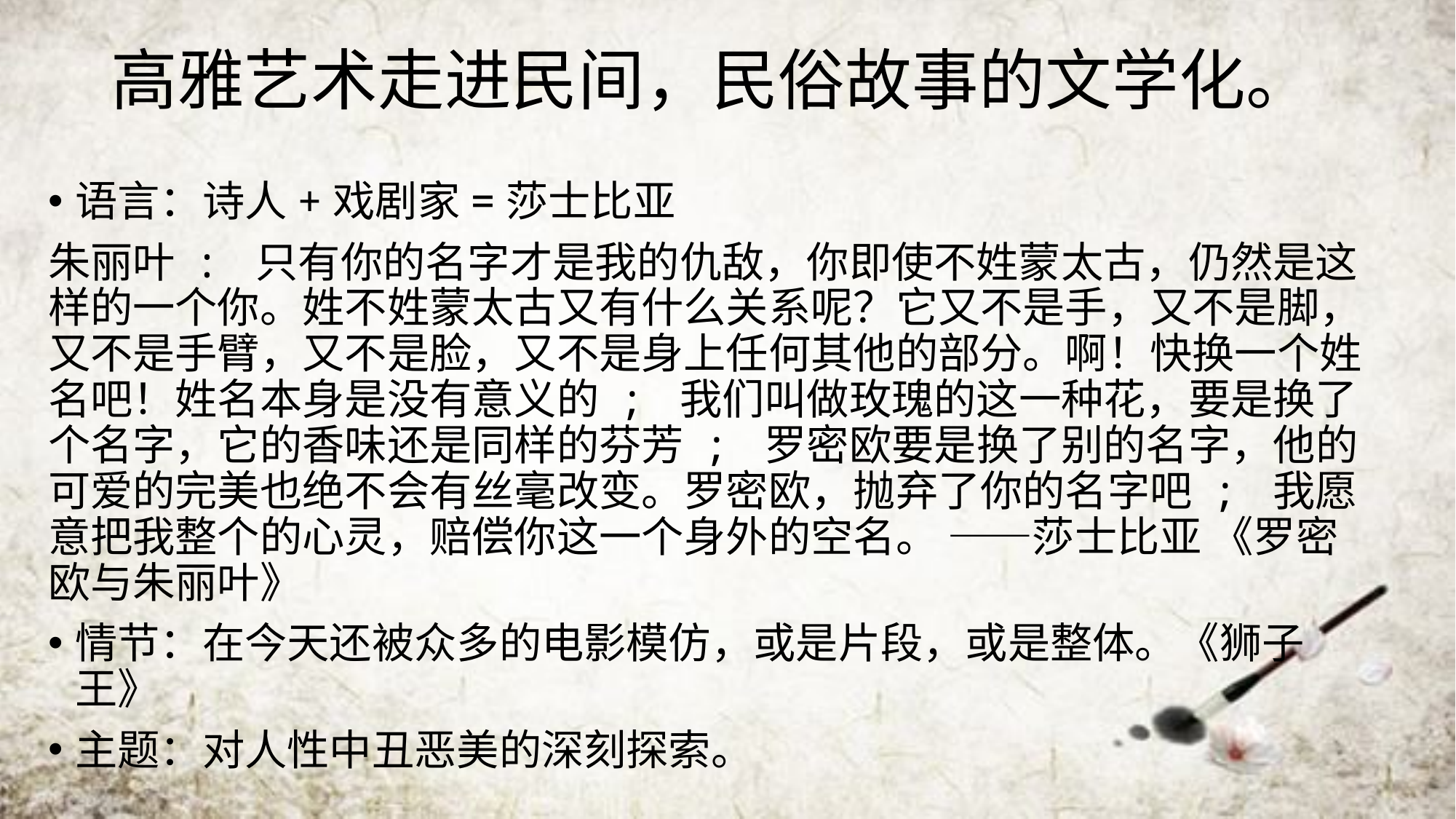

# 高雅艺术走进民间，民俗故事的文学化。
语言：诗人+戏剧家=莎士比亚
朱丽叶 : 只有你的名字才是我的仇敌，你即使不姓蒙太古，仍然是这样的一个你。姓不姓蒙太古又有什么关系呢？它又不是手，又不是脚，又不是手臂，又不是脸，又不是身上任何其他的部分。啊！快换一个姓名吧！姓名本身是没有意义的 ; 我们叫做玫瑰的这一种花，要是换了个名字，它的香味还是同样的芬芳 ; 罗密欧要是换了别的名字，他的可爱的完美也绝不会有丝毫改变。罗密欧，抛弃了你的名字吧 ; 我愿意把我整个的心灵，赔偿你这一个身外的空名。 ——莎士比亚 《罗密欧与朱丽叶》
情节：在今天还被众多的电影模仿，或是片段，或是整体。《狮子王》
主题：对人性中丑恶美的深刻探索。